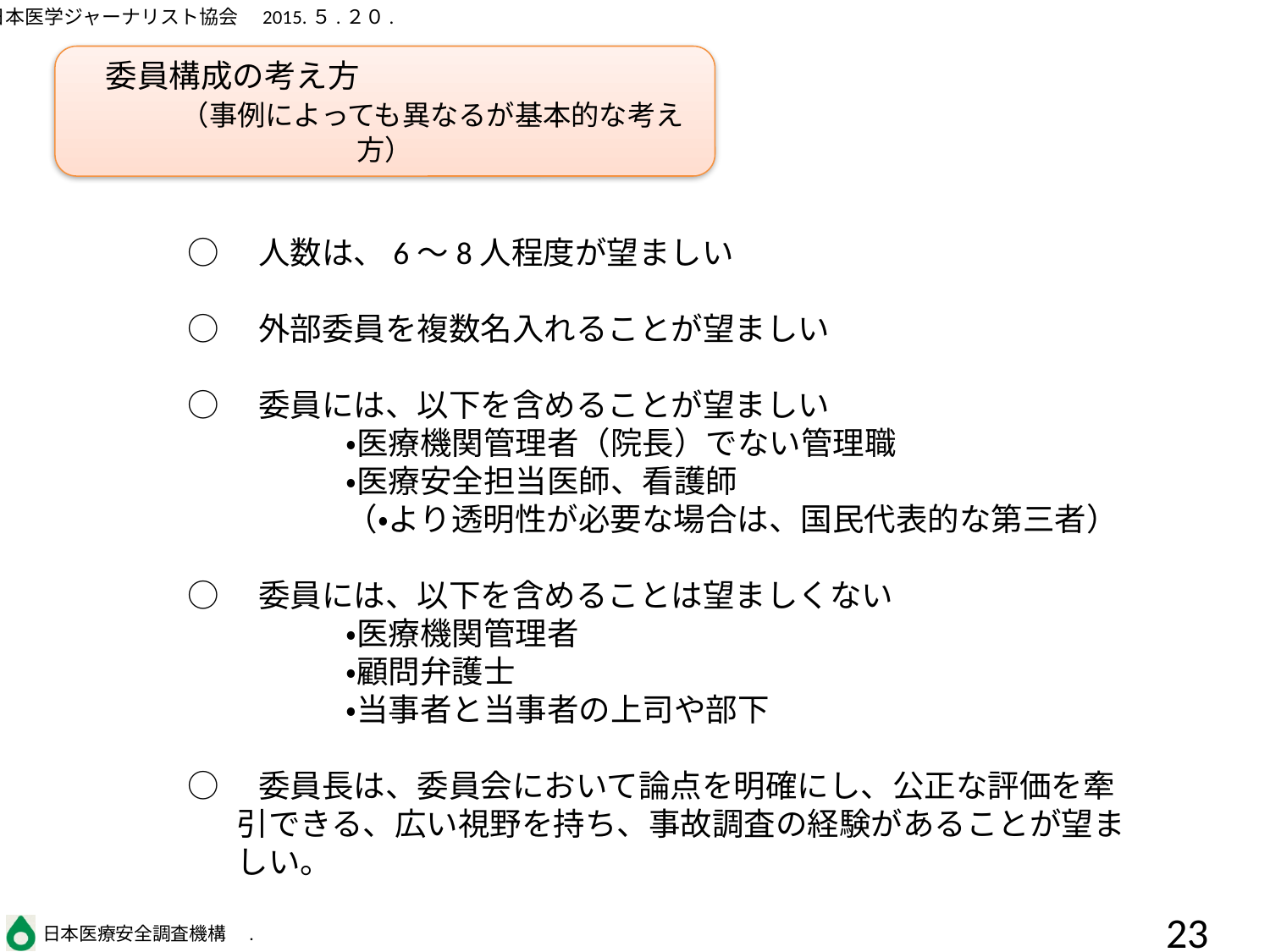

委員構成の考え方
　　　（事例によっても異なるが基本的な考え方）
○　人数は、6〜8人程度が望ましい

○　外部委員を複数名入れることが望ましい

○　委員には、以下を含めることが望ましい
　　　　　・医療機関管理者（院長）でない管理職
　　　　　・医療安全担当医師、看護師
　　　　　（・より透明性が必要な場合は、国民代表的な第三者）

○　委員には、以下を含めることは望ましくない
　　　　　・医療機関管理者
　　　　　・顧問弁護士
　　　　　・当事者と当事者の上司や部下

○　委員長は、委員会において論点を明確にし、公正な評価を牽引できる、広い視野を持ち、事故調査の経験があることが望ましい。